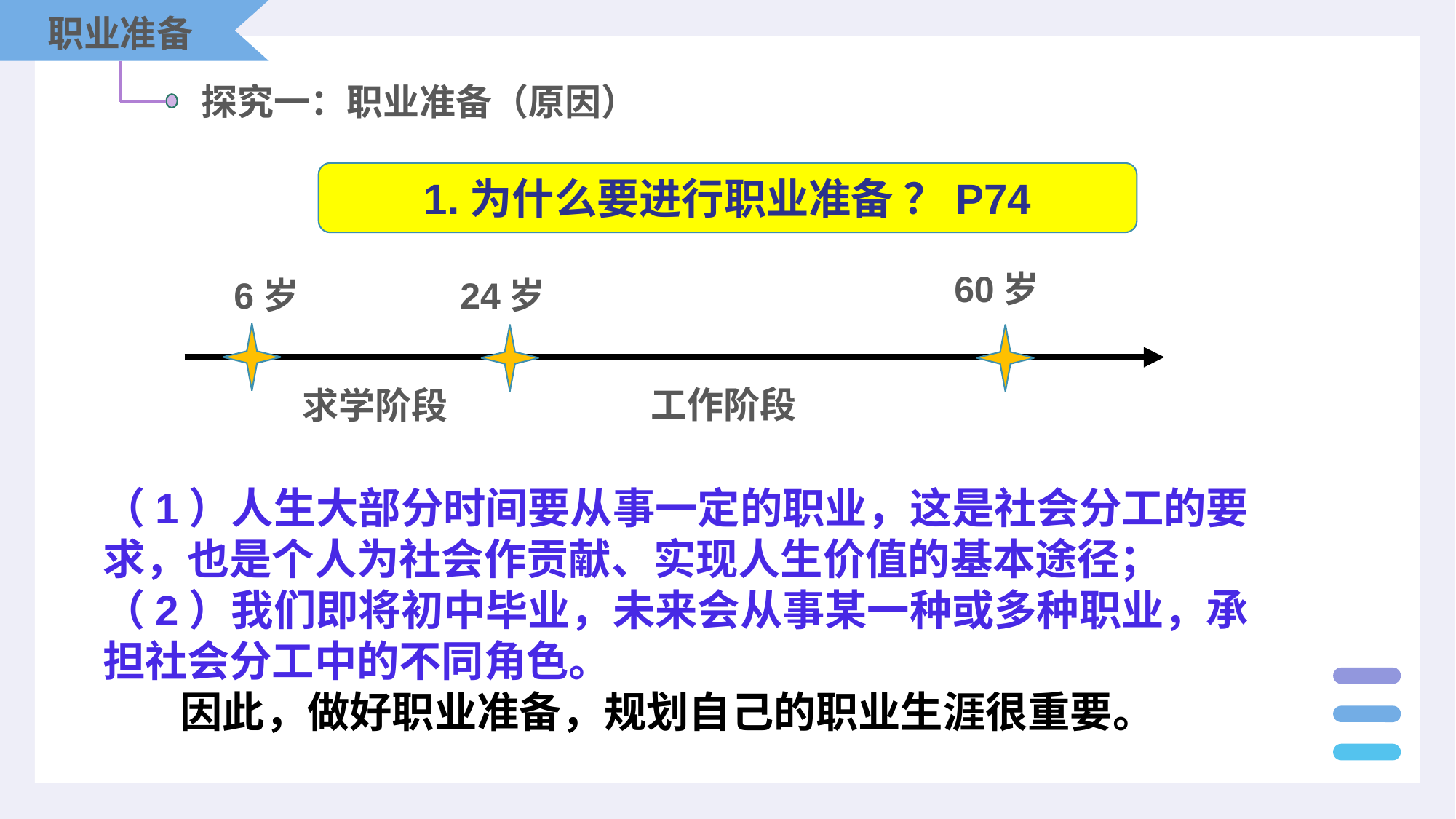

职业准备

探究一：职业准备（原因）
1.为什么要进行职业准备 ？P74
60岁
6岁
24岁

工作阶段

求学阶段

（1）人生大部分时间要从事一定的职业，这是社会分工的要求，也是个人为社会作贡献、实现人生价值的基本途径；
（2）我们即将初中毕业，未来会从事某一种或多种职业，承担社会分工中的不同角色。
       因此，做好职业准备，规划自己的职业生涯很重要。